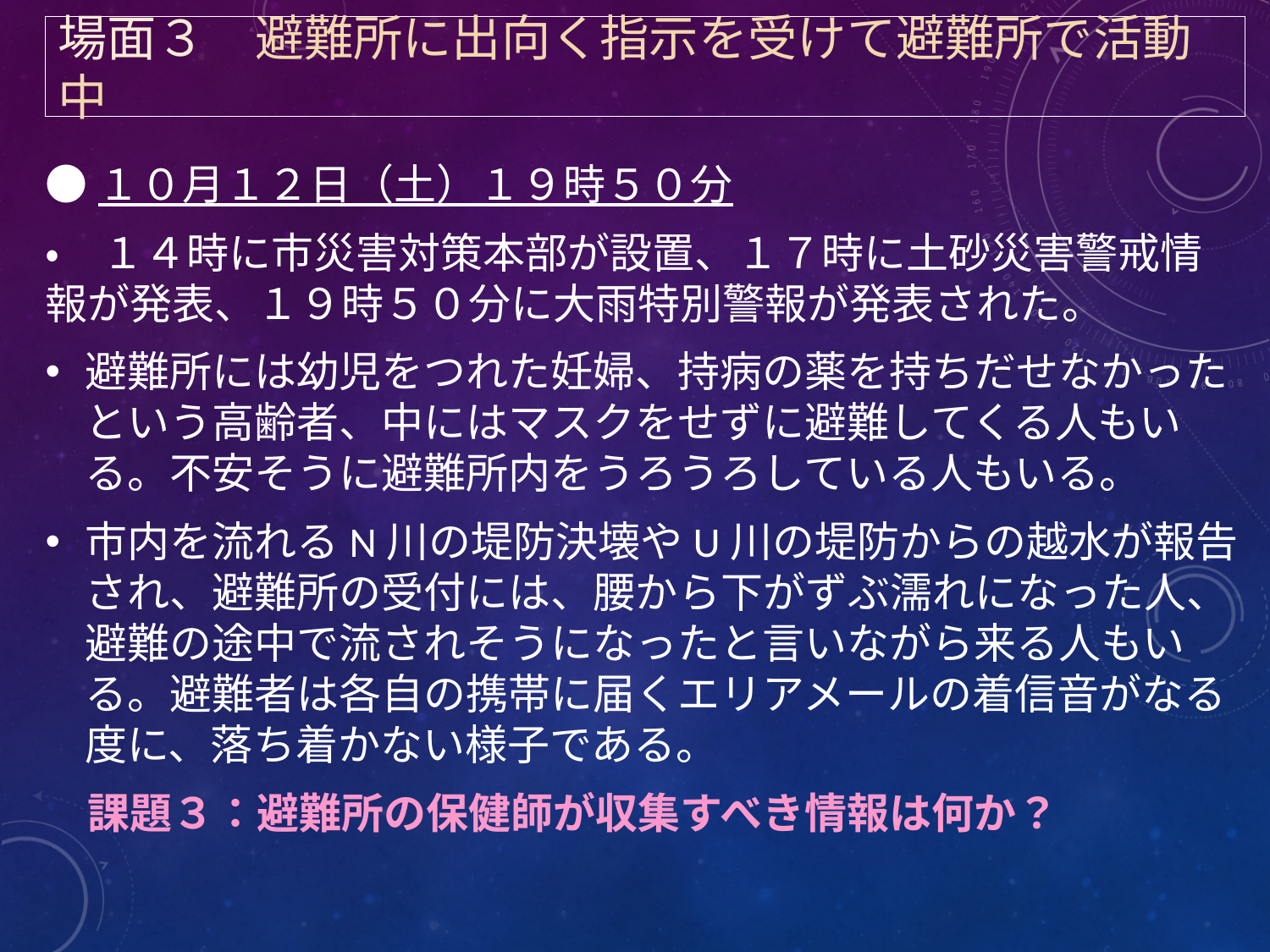

# 場面３　避難所に出向く指示を受けて避難所で活動中

●１０月１２日（土）１９時５０分
・　１４時に市災害対策本部が設置、１７時に土砂災害警戒情報が発表、１９時５０分に大雨特別警報が発表された。
避難所には幼児をつれた妊婦、持病の薬を持ちだせなかったという高齢者、中にはマスクをせずに避難してくる人もいる。不安そうに避難所内をうろうろしている人もいる。
市内を流れるN川の堤防決壊やU川の堤防からの越水が報告され、避難所の受付には、腰から下がずぶ濡れになった人、避難の途中で流されそうになったと言いながら来る人もいる。避難者は各自の携帯に届くエリアメールの着信音がなる度に、落ち着かない様子である。
　課題３：避難所の保健師が収集すべき情報は何か？